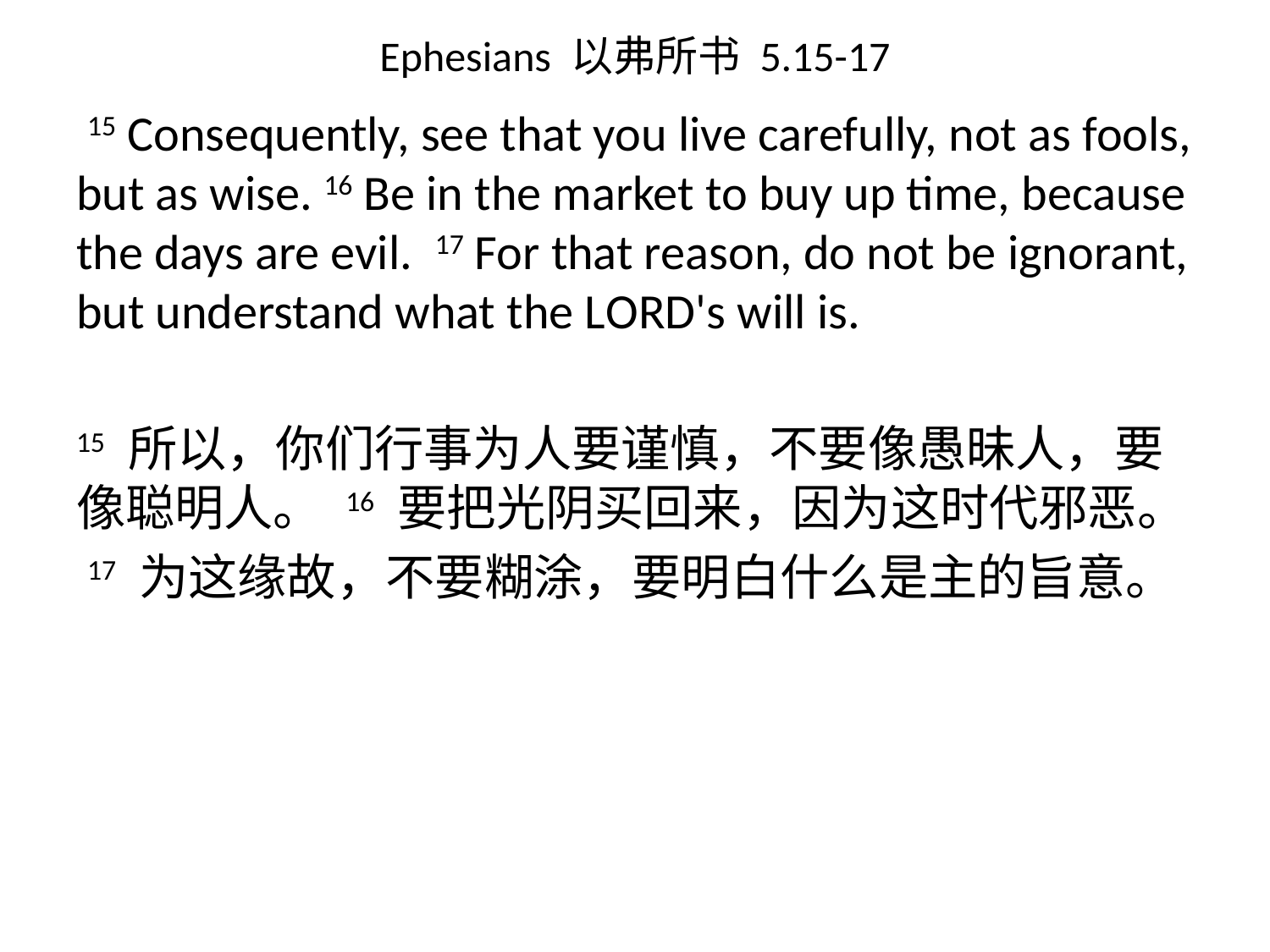

# Ephesians 以弗所书 5.15-17
 15 Consequently, see that you live carefully, not as fools, but as wise. 16 Be in the market to buy up time, because the days are evil.  17 For that reason, do not be ignorant, but understand what the LORD's will is.

15 所以，你们行事为人要谨慎，不要像愚昧人，要像聪明人。 16 要把光阴买回来，因为这时代邪恶。
 17 为这缘故，不要糊涂，要明白什么是主的旨意。